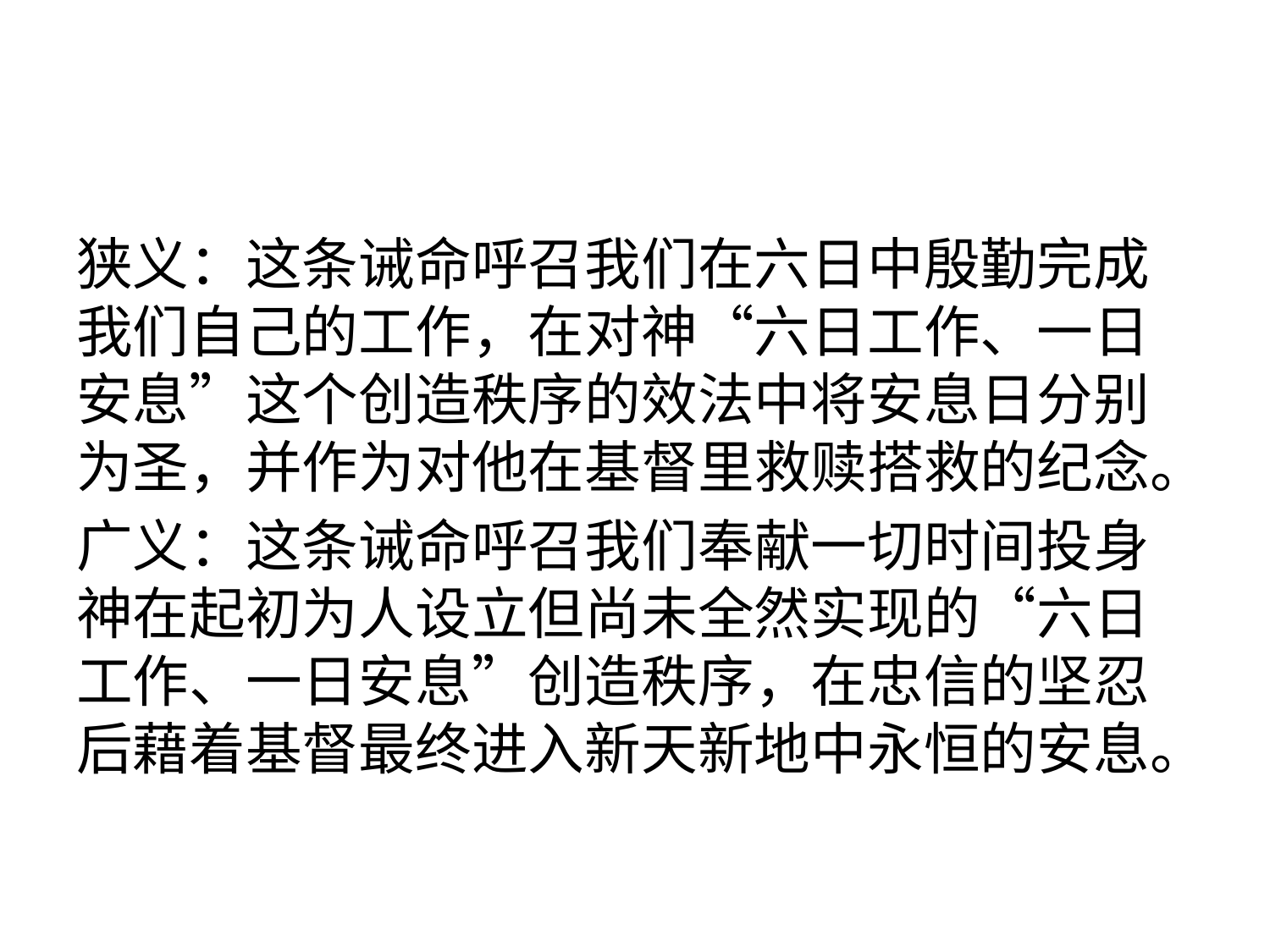

#
狭义：这条诫命呼召我们在六日中殷勤完成我们自己的工作，在对神“六日工作、一日安息”这个创造秩序的效法中将安息日分别为圣，并作为对他在基督里救赎搭救的纪念。
广义：这条诫命呼召我们奉献一切时间投身神在起初为人设立但尚未全然实现的“六日工作、一日安息”创造秩序，在忠信的坚忍后藉着基督最终进入新天新地中永恒的安息。